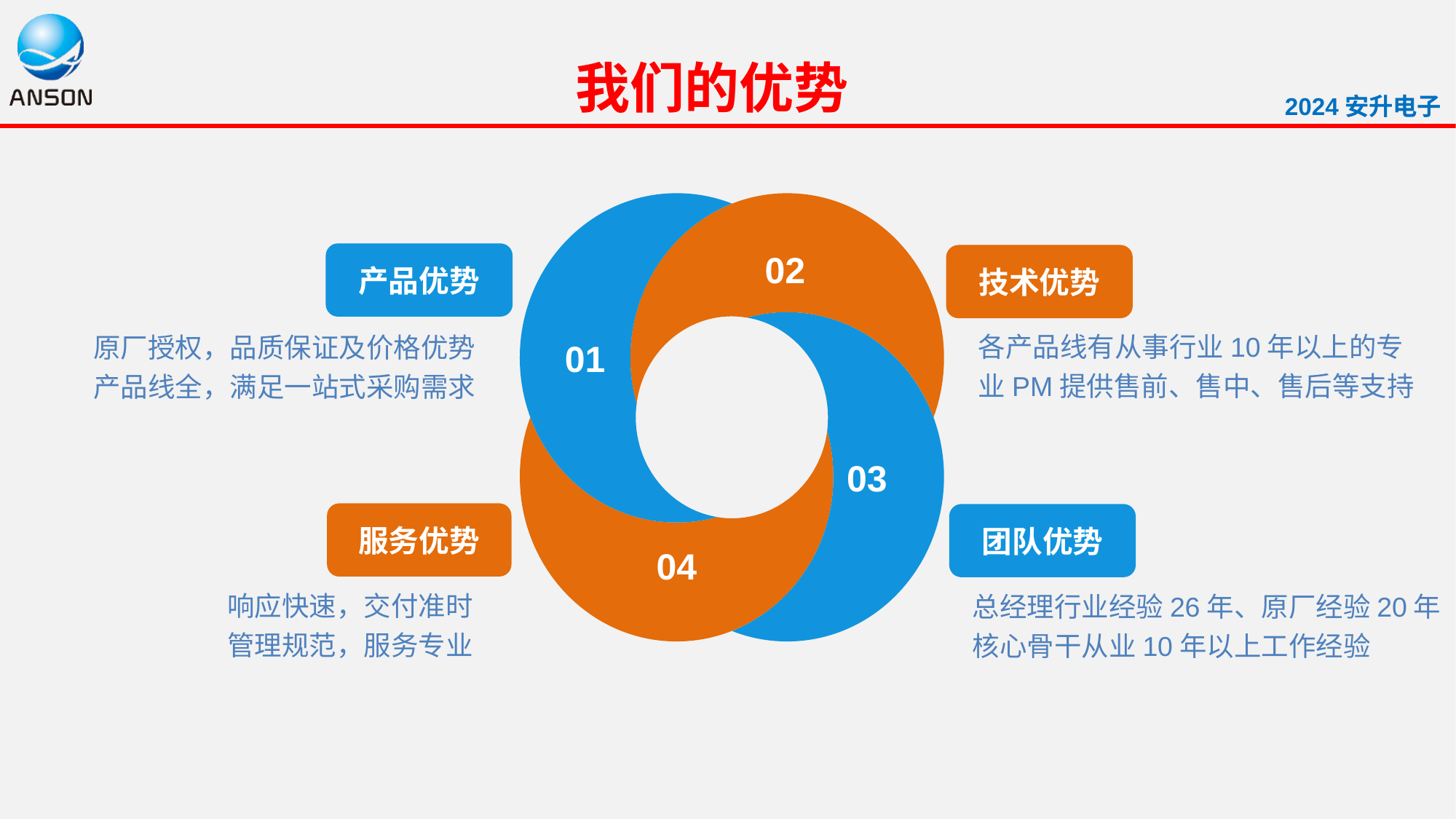

我们的优势
01
02
03

04

产品优势
技术优势
各产品线有从事行业10年以上的专
业PM提供售前、售中、售后等支持
原厂授权，品质保证及价格优势
产品线全，满足一站式采购需求
服务优势
团队优势
响应快速，交付准时
管理规范，服务专业
总经理行业经验26年、原厂经验20年
核心骨干从业10年以上工作经验